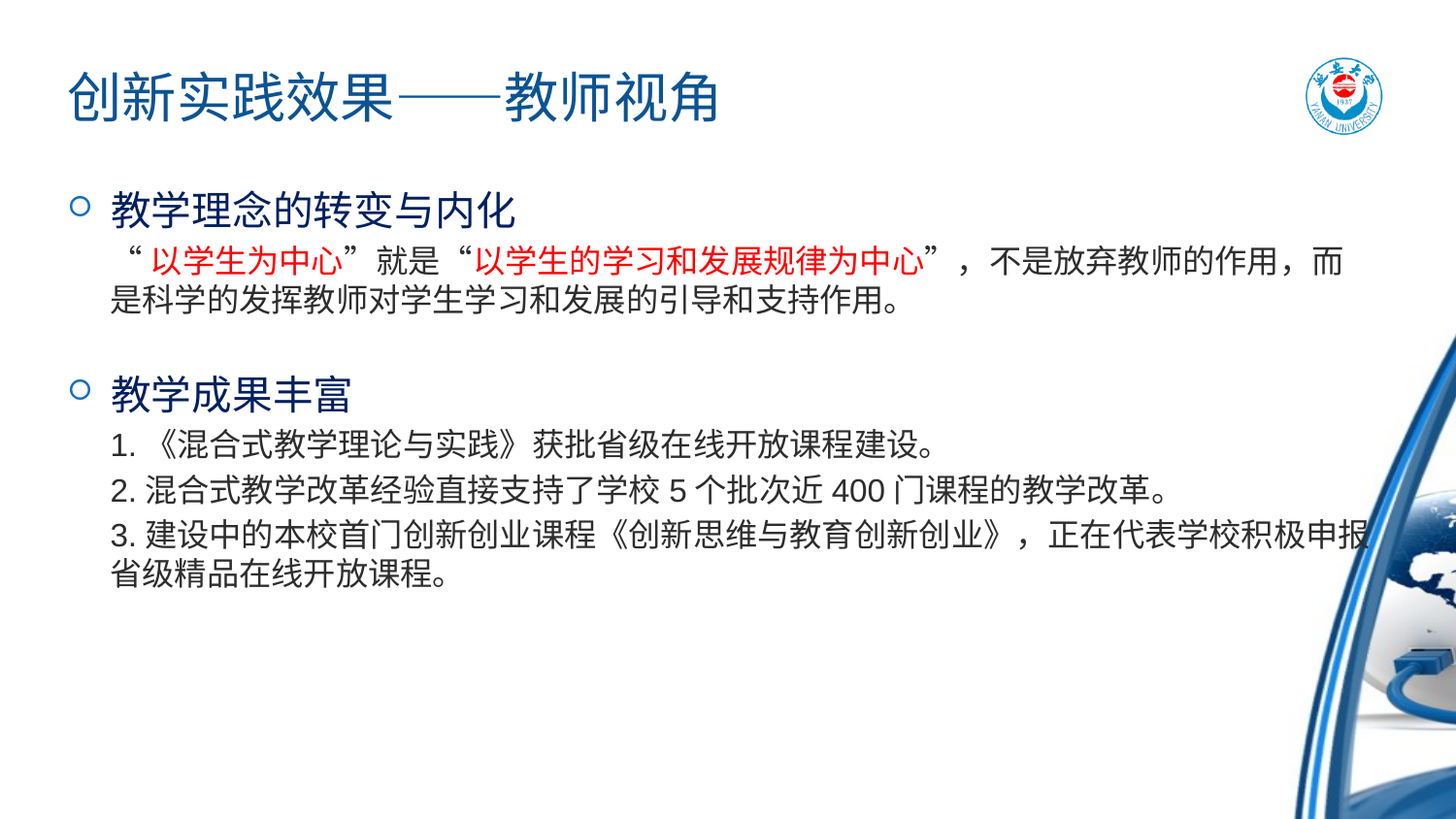

# 创新实践效果——教师视角
教学理念的转变与内化
“以学生为中心”就是“以学生的学习和发展规律为中心”，不是放弃教师的作用，而是科学的发挥教师对学生学习和发展的引导和支持作用。
教学成果丰富
1.《混合式教学理论与实践》获批省级在线开放课程建设。
2.混合式教学改革经验直接支持了学校5个批次近400门课程的教学改革。
3.建设中的本校首门创新创业课程《创新思维与教育创新创业》，正在代表学校积极申报省级精品在线开放课程。